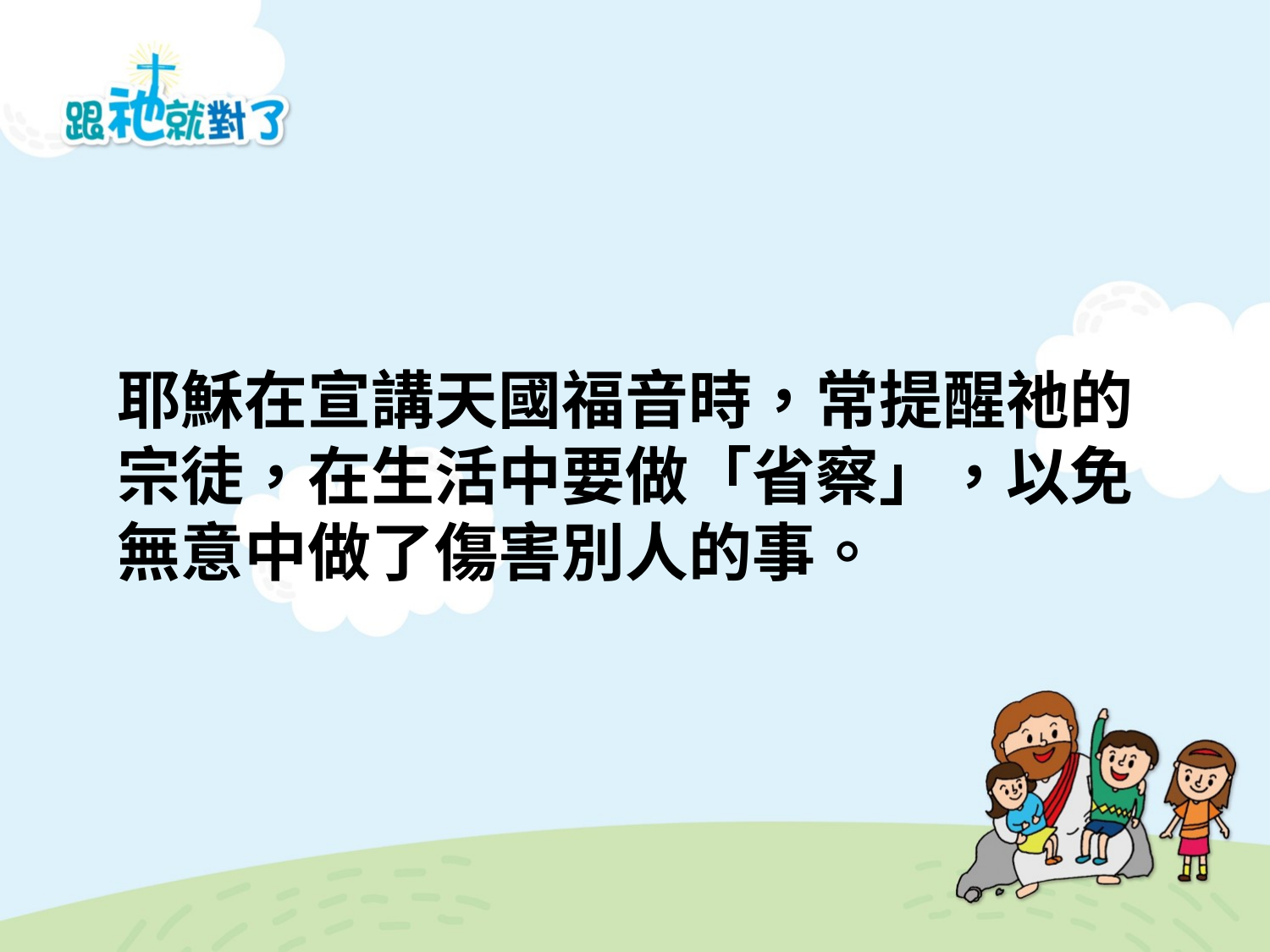

耶穌在宣講天國福音時，常提醒祂的宗徒，在生活中要做「省察」，以免無意中做了傷害別人的事。